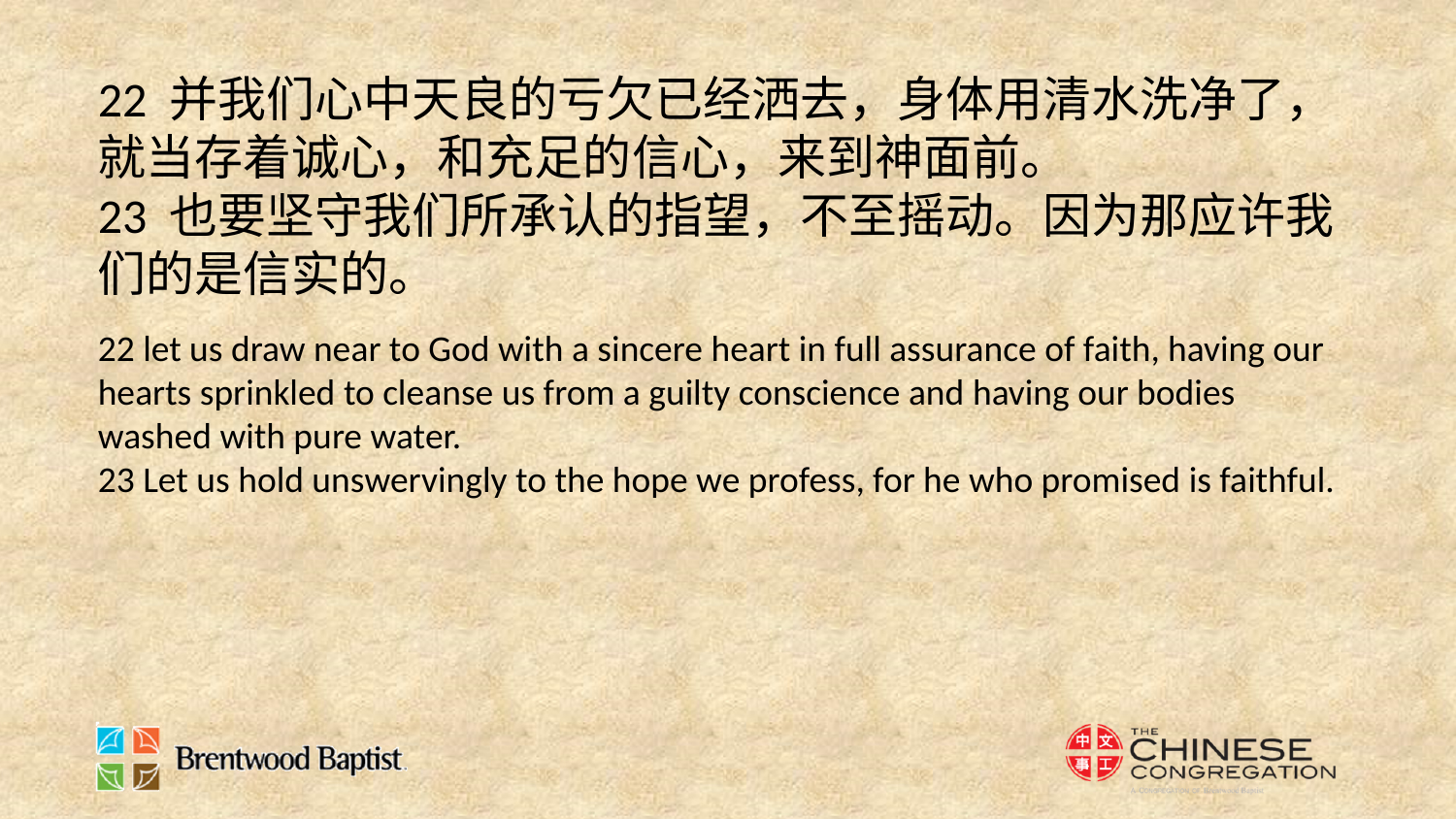

22 并我们心中天良的亏欠已经洒去，身体用清水洗净了，就当存着诚心，和充足的信心，来到神面前。
23 也要坚守我们所承认的指望，不至摇动。因为那应许我们的是信实的。

22 let us draw near to God with a sincere heart in full assurance of faith, having our hearts sprinkled to cleanse us from a guilty conscience and having our bodies washed with pure water.
23 Let us hold unswervingly to the hope we profess, for he who promised is faithful.